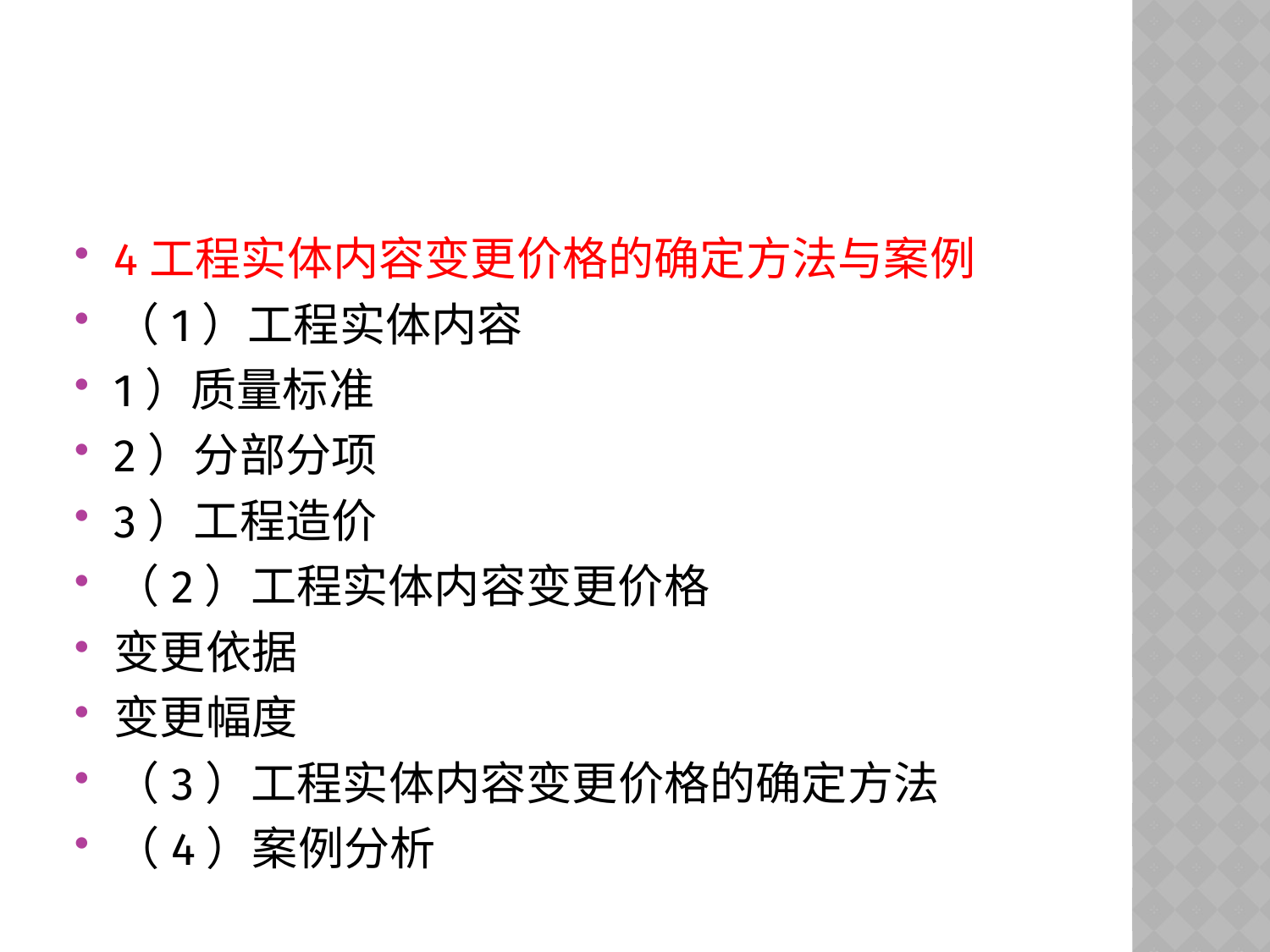

#
4工程实体内容变更价格的确定方法与案例
（1）工程实体内容
1）质量标准
2）分部分项
3）工程造价
（2）工程实体内容变更价格
变更依据
变更幅度
（3）工程实体内容变更价格的确定方法
（4）案例分析